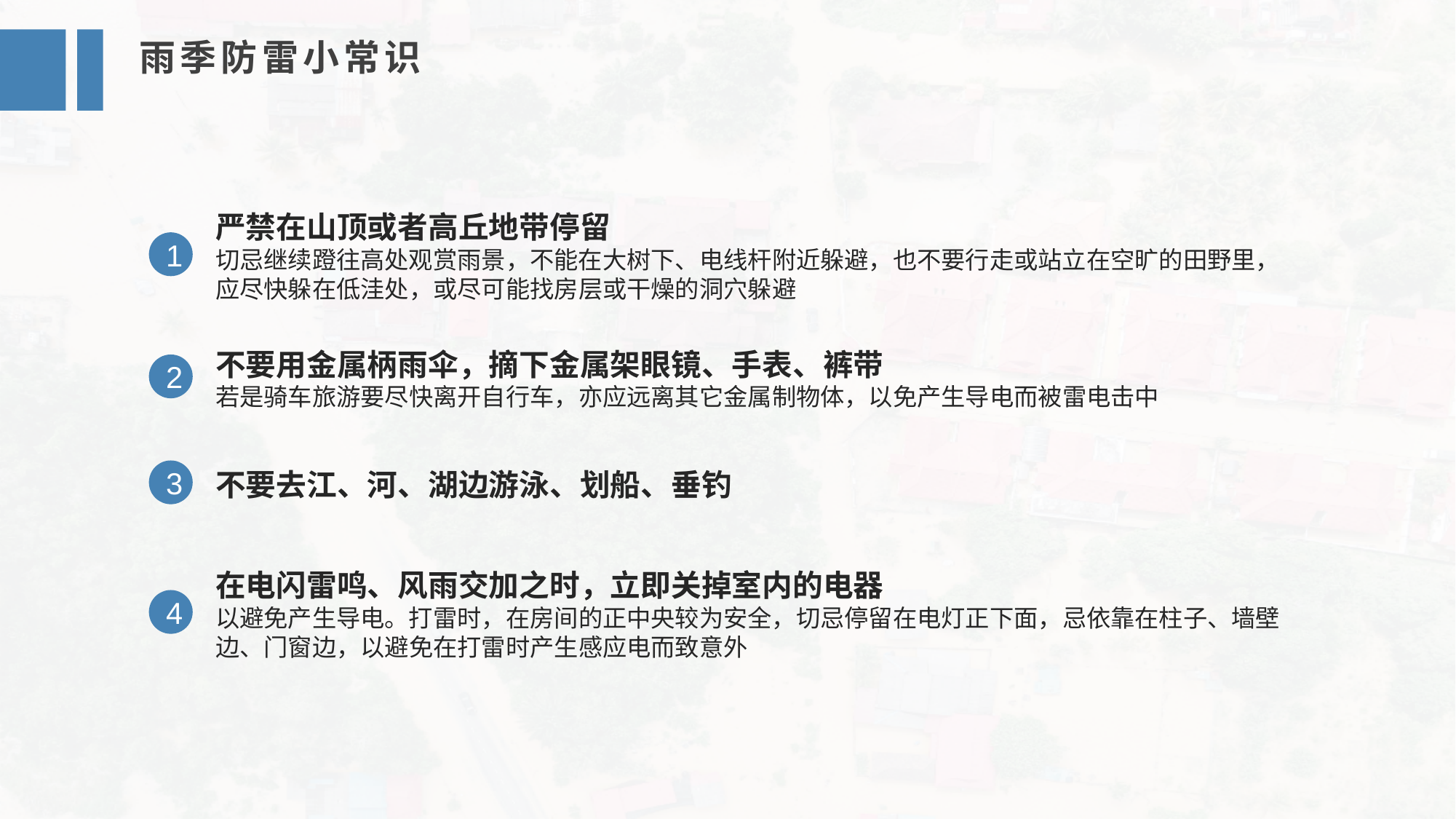

雨季防雷小常识
严禁在山顶或者高丘地带停留
切忌继续蹬往高处观赏雨景，不能在大树下、电线杆附近躲避，也不要行走或站立在空旷的田野里，应尽快躲在低洼处，或尽可能找房层或干燥的洞穴躲避
1
不要用金属柄雨伞，摘下金属架眼镜、手表、裤带
若是骑车旅游要尽快离开自行车，亦应远离其它金属制物体，以免产生导电而被雷电击中
2
3
不要去江、河、湖边游泳、划船、垂钓
在电闪雷鸣、风雨交加之时，立即关掉室内的电器
以避免产生导电。打雷时，在房间的正中央较为安全，切忌停留在电灯正下面，忌依靠在柱子、墙壁边、门窗边，以避免在打雷时产生感应电而致意外
4